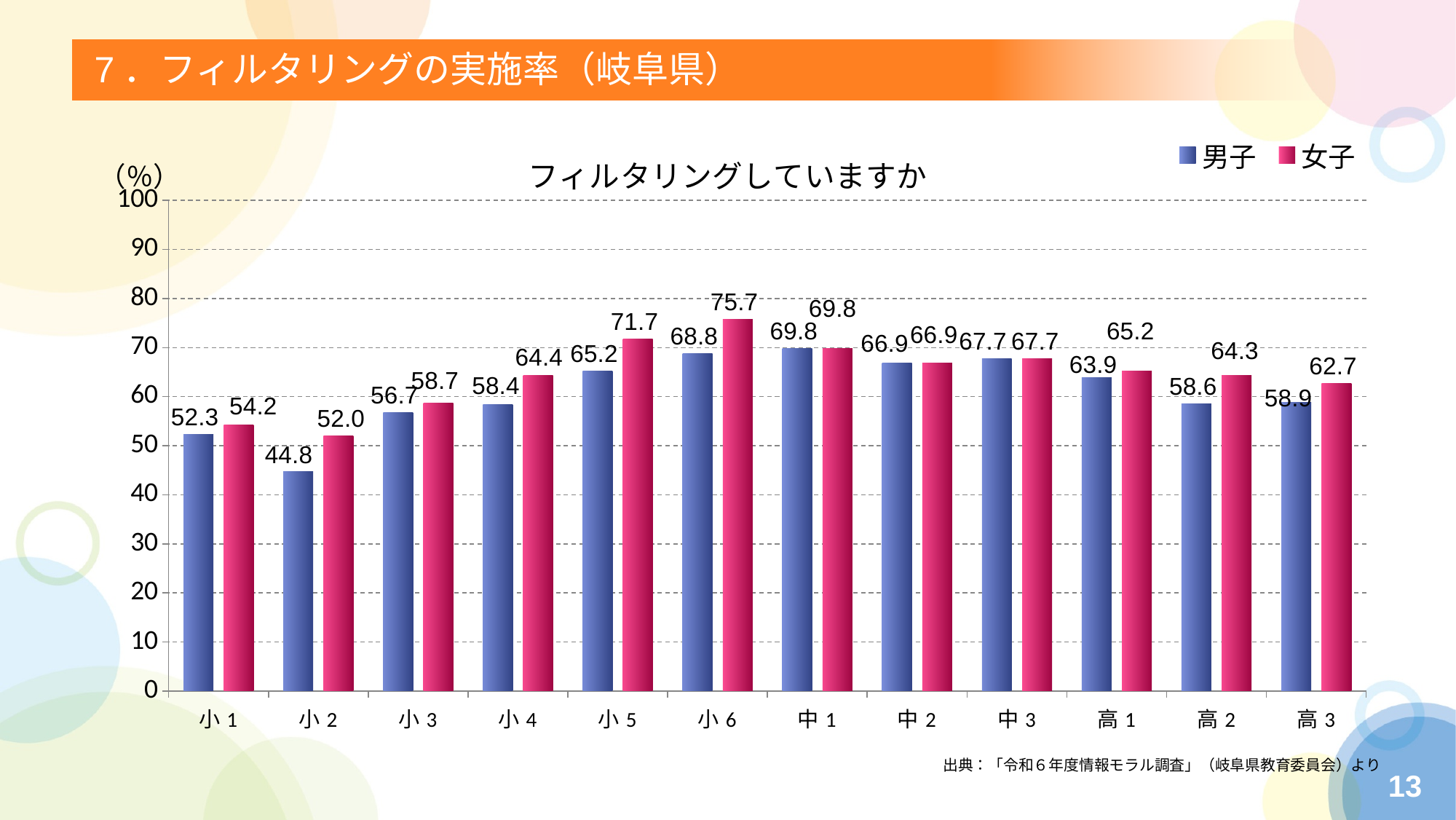

# 7．フィルタリングの実施率（岐阜県）

### Chart: フィルタリングしていますか

| Category | 男子 | 女子 |
|---|---|---|
| 小1 | 52.3 | 54.2 |
| 小2 | 44.8 | 52.0 |
| 小3 | 56.7 | 58.7 |
| 小4 | 58.4 | 64.4 |
| 小5 | 65.2 | 71.7 |
| 小6 | 68.8 | 75.7 |
| 中1 | 69.8 | 69.8 |
| 中2 | 66.9 | 66.9 |
| 中3 | 67.7 | 67.7 |
| 高1 | 63.9 | 65.2 |
| 高2 | 58.6 | 64.3 |
| 高3 | 58.9 | 62.7 |
出典：「令和６年度情報モラル調査」（岐阜県教育委員会）より
13